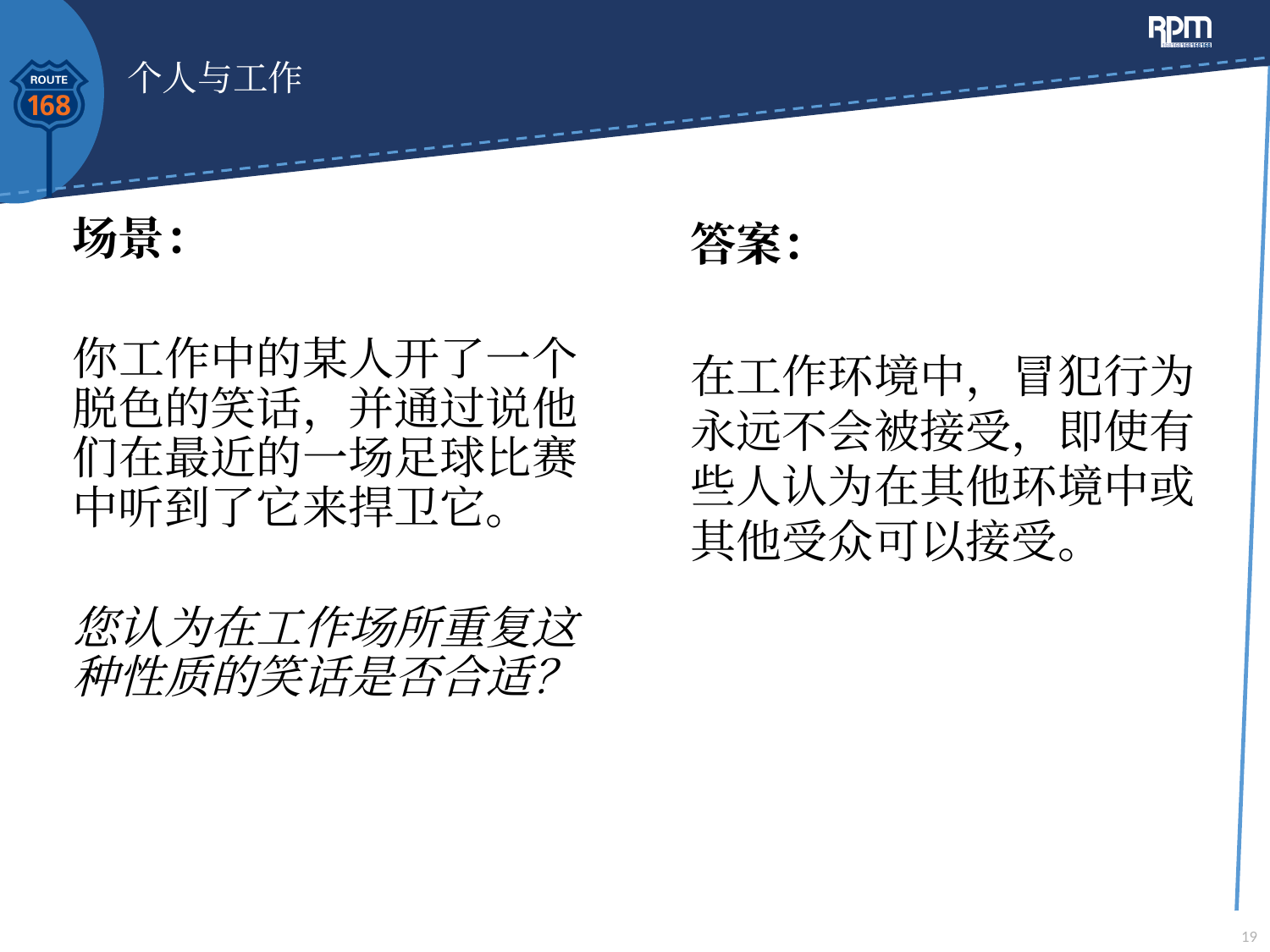

# 个人与工作
答案：

在工作环境中，冒犯行为永远不会被接受，即使有些人认为在其他环境中或其他受众可以接受。
场景：

你工作中的某人开了一个脱色的笑话，并通过说他们在最近的一场足球比赛中听到了它来捍卫它。

您认为在工作场所重复这种性质的笑话是否合适？
19